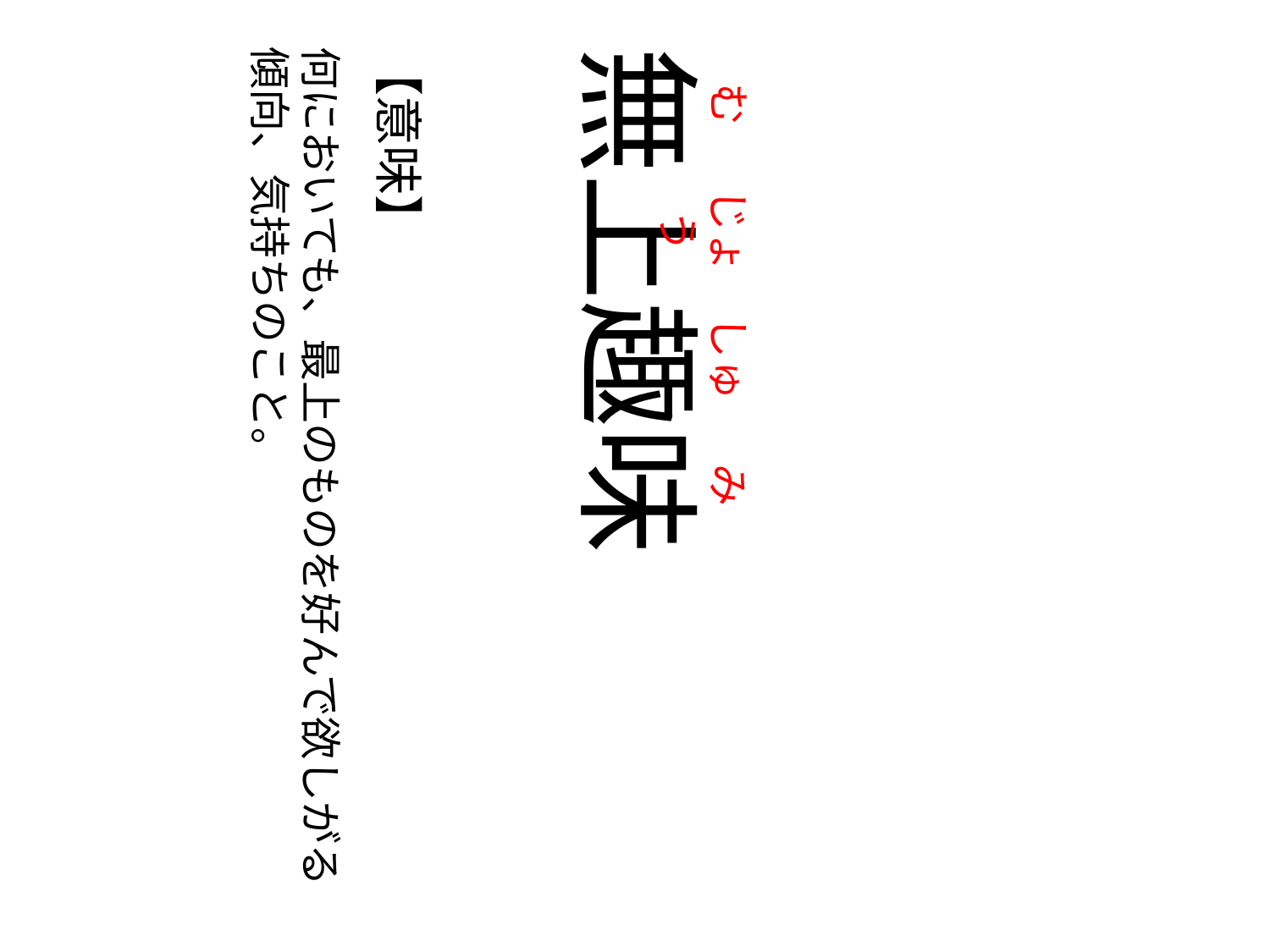

む
の
じょう
の
しゅ
の
み
何においても、最上のものを好んで欲しがる
傾向、気持ちのこと。
【意味】
無上趣味